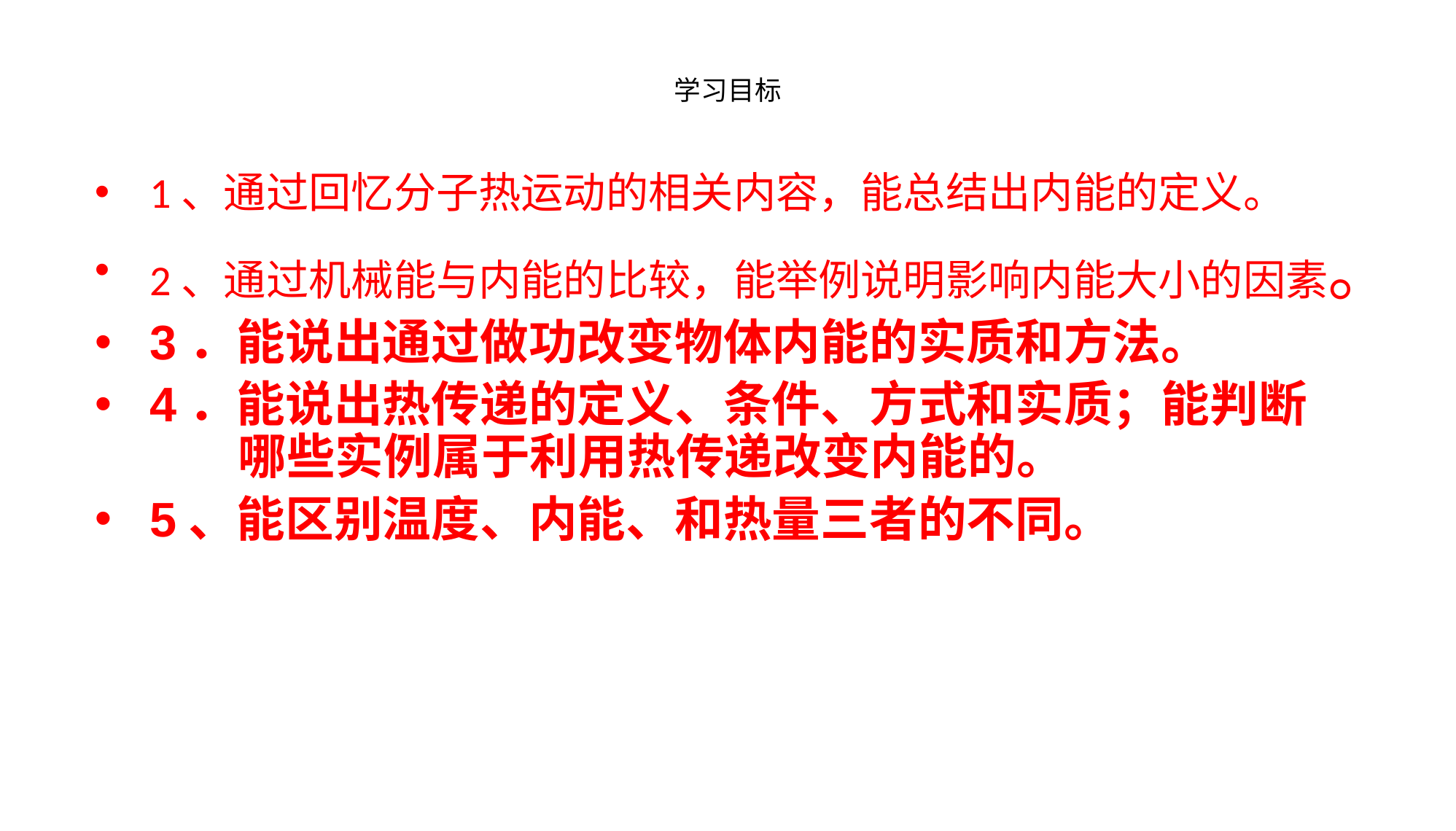

学习目标
1、通过回忆分子热运动的相关内容，能总结出内能的定义。
2、通过机械能与内能的比较，能举例说明影响内能大小的因素。
3．能说出通过做功改变物体内能的实质和方法。
4．能说出热传递的定义、条件、方式和实质；能判断             哪些实例属于利用热传递改变内能的。
5、能区别温度、内能、和热量三者的不同。